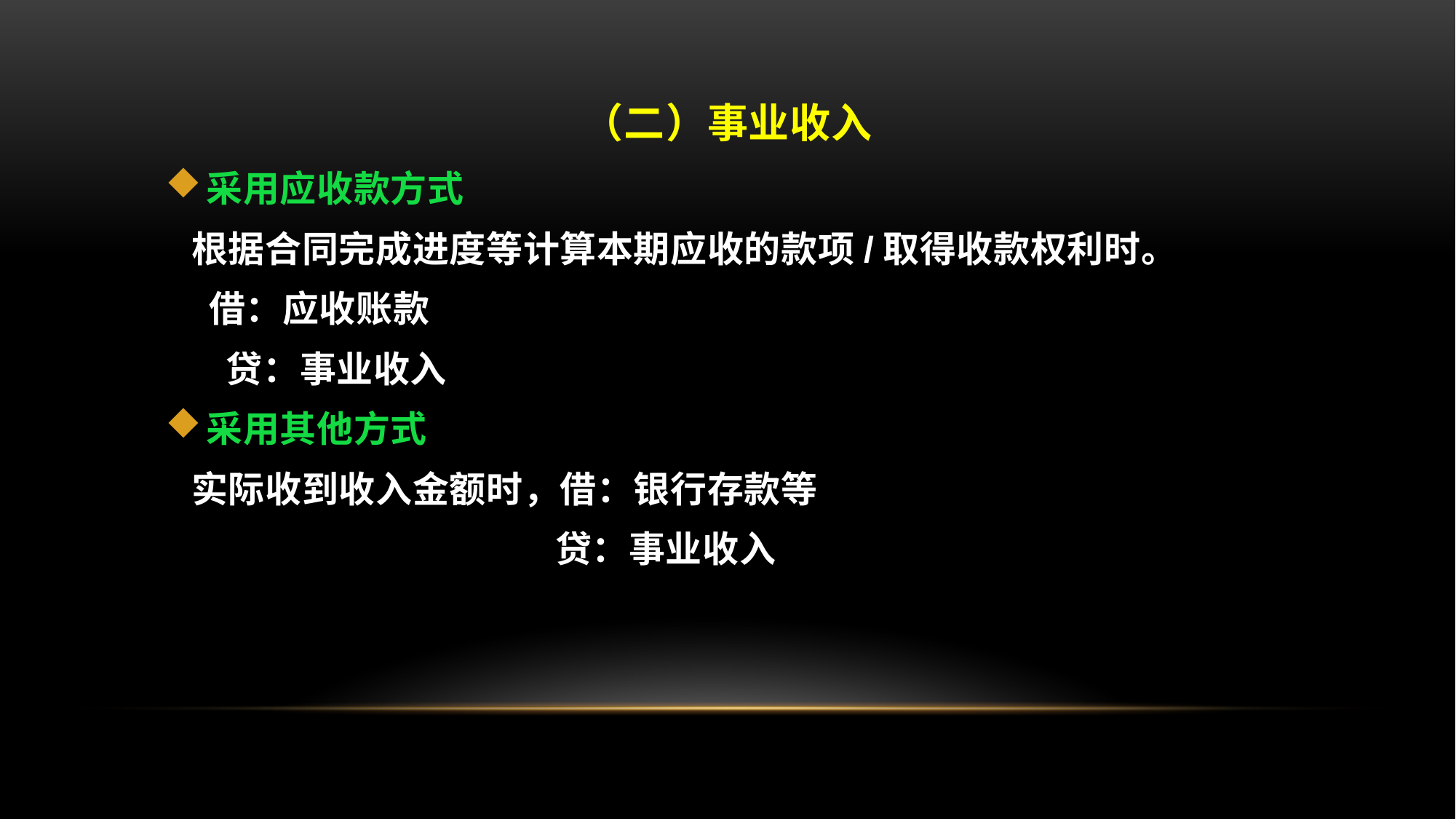

# （二）事业收入
采用应收款方式
  根据合同完成进度等计算本期应收的款项/取得收款权利时。
    借：应收账款
      贷：事业收入
采用其他方式
  实际收到收入金额时，借：银行存款等
                                            贷：事业收入
54